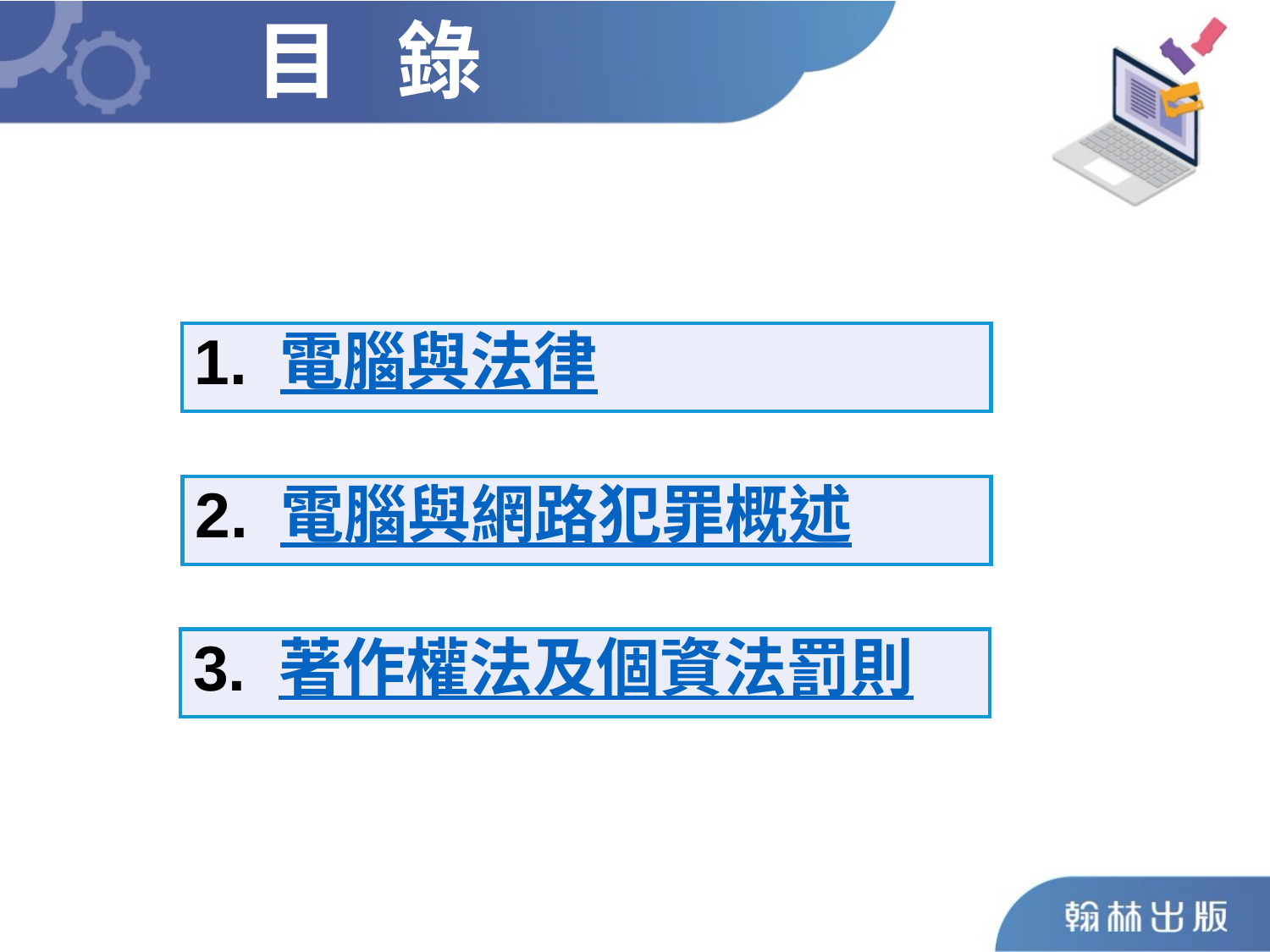

目   錄
1. 電腦與法律
2. 電腦與網路犯罪概述
3. 著作權法及個資法罰則